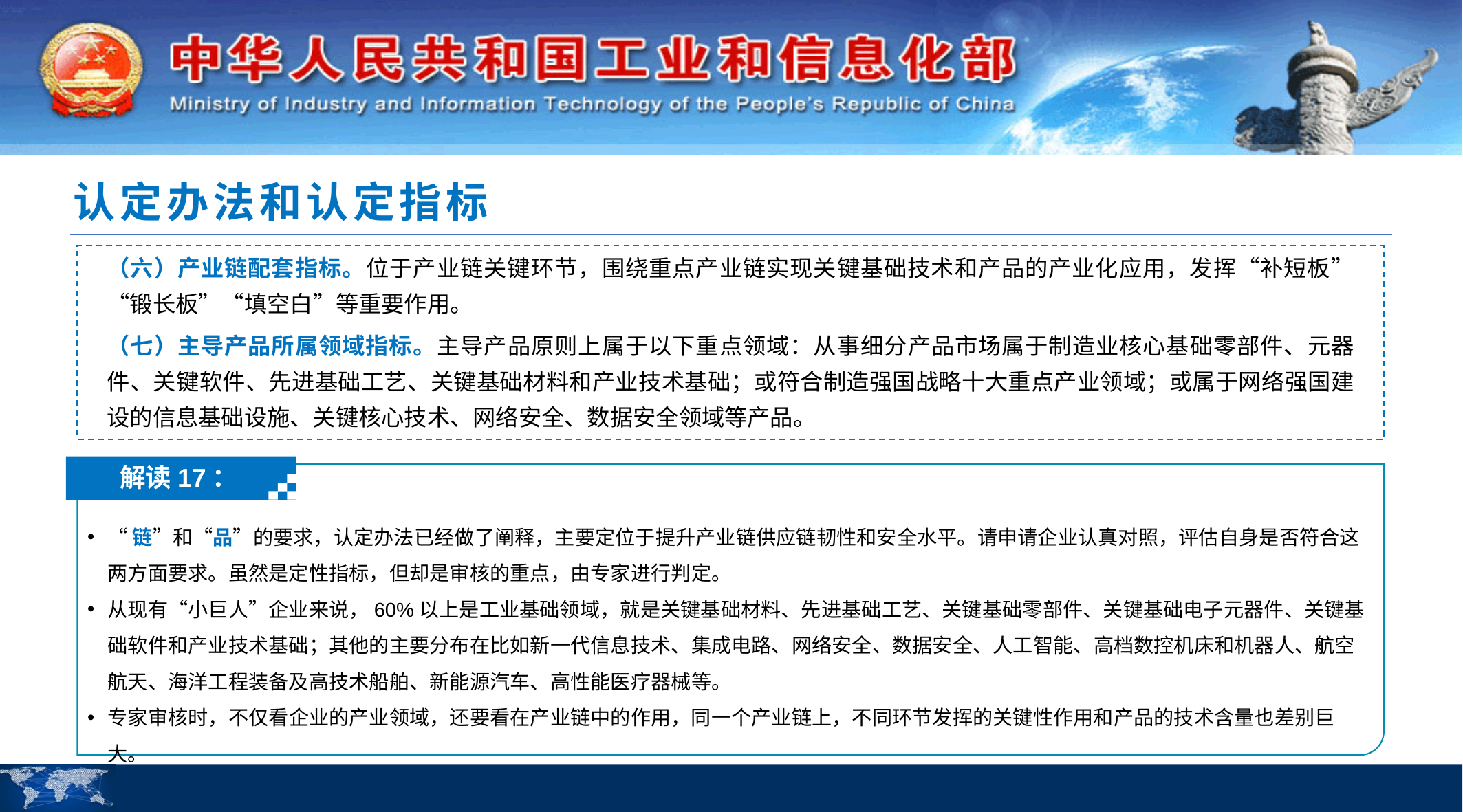

认定办法和认定指标
（六）产业链配套指标。位于产业链关键环节，围绕重点产业链实现关键基础技术和产品的产业化应用，发挥“补短板”“锻长板”“填空白”等重要作用。
（七）主导产品所属领域指标。主导产品原则上属于以下重点领域：从事细分产品市场属于制造业核心基础零部件、元器件、关键软件、先进基础工艺、关键基础材料和产业技术基础；或符合制造强国战略十大重点产业领域；或属于网络强国建设的信息基础设施、关键核心技术、网络安全、数据安全领域等产品。

解读17：

“链”和“品”的要求，认定办法已经做了阐释，主要定位于提升产业链供应链韧性和安全水平。请申请企业认真对照，评估自身是否符合这两方面要求。虽然是定性指标，但却是审核的重点，由专家进行判定。
从现有“小巨人”企业来说，60%以上是工业基础领域，就是关键基础材料、先进基础工艺、关键基础零部件、关键基础电子元器件、关键基础软件和产业技术基础；其他的主要分布在比如新一代信息技术、集成电路、网络安全、数据安全、人工智能、高档数控机床和机器人、航空航天、海洋工程装备及高技术船舶、新能源汽车、高性能医疗器械等。
专家审核时，不仅看企业的产业领域，还要看在产业链中的作用，同一个产业链上，不同环节发挥的关键性作用和产品的技术含量也差别巨大。
15